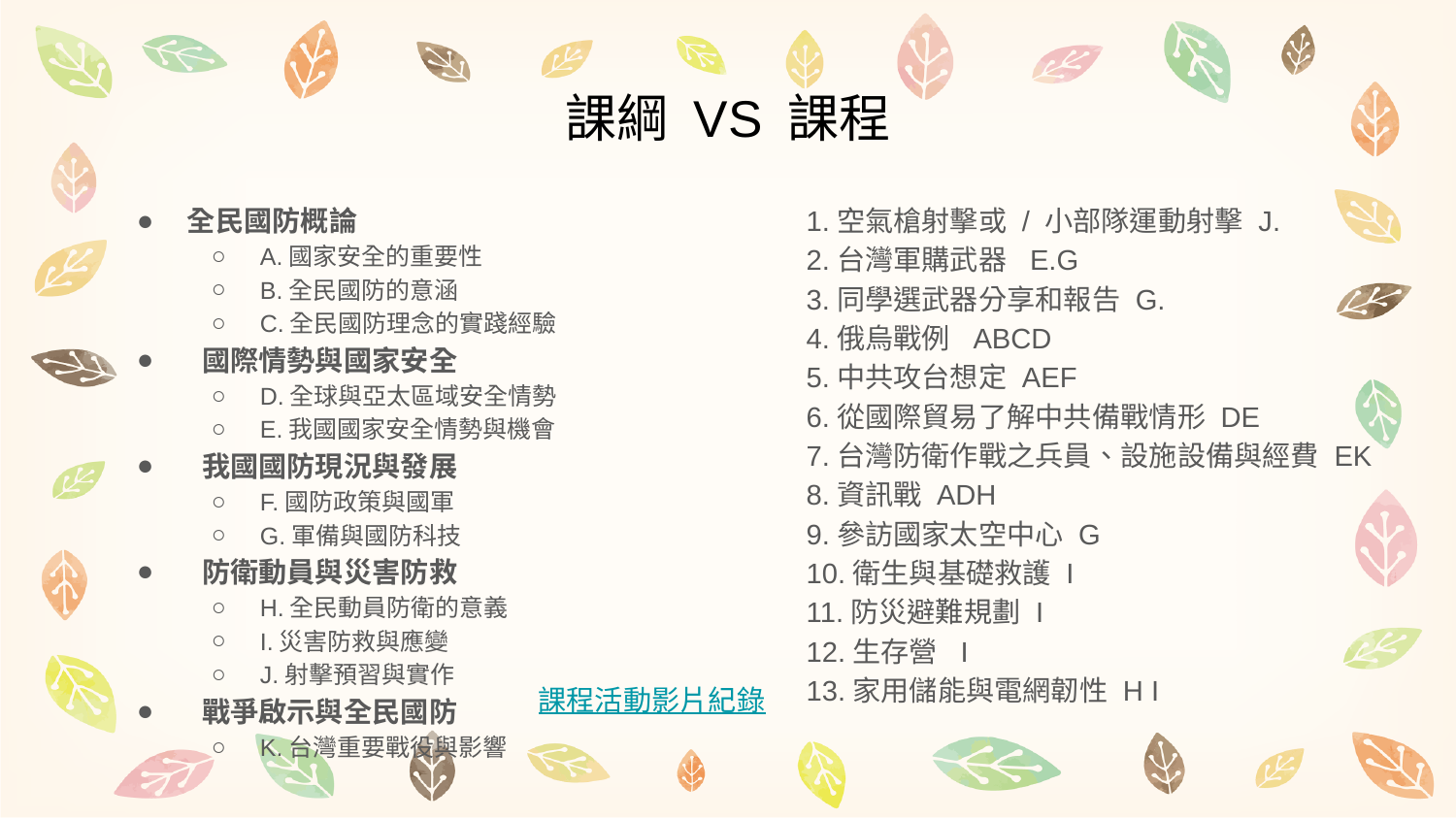

# 課綱 VS 課程
全民國防概論
A.國家安全的重要性
B.全民國防的意涵
C.全民國防理念的實踐經驗
 國際情勢與國家安全
D.全球與亞太區域安全情勢
E.我國國家安全情勢與機會
 我國國防現況與發展
F.國防政策與國軍
G.軍備與國防科技
 防衛動員與災害防救
H.全民動員防衛的意義
I.災害防救與應變
J.射擊預習與實作
 戰爭啟示與全民國防
K.台灣重要戰役與影響
1.空氣槍射擊或 / 小部隊運動射擊 J.
2.台灣軍購武器  E.G
3.同學選武器分享和報告 G.
4.俄烏戰例  ABCD
5.中共攻台想定 AEF
6.從國際貿易了解中共備戰情形 DE
7.台灣防衛作戰之兵員、設施設備與經費 EK
8.資訊戰 ADH
9.參訪國家太空中心 G
10.衛生與基礎救護 I
11.防災避難規劃 I
12.生存營  I
13.家用儲能與電網韌性 H I

課程活動影片紀錄